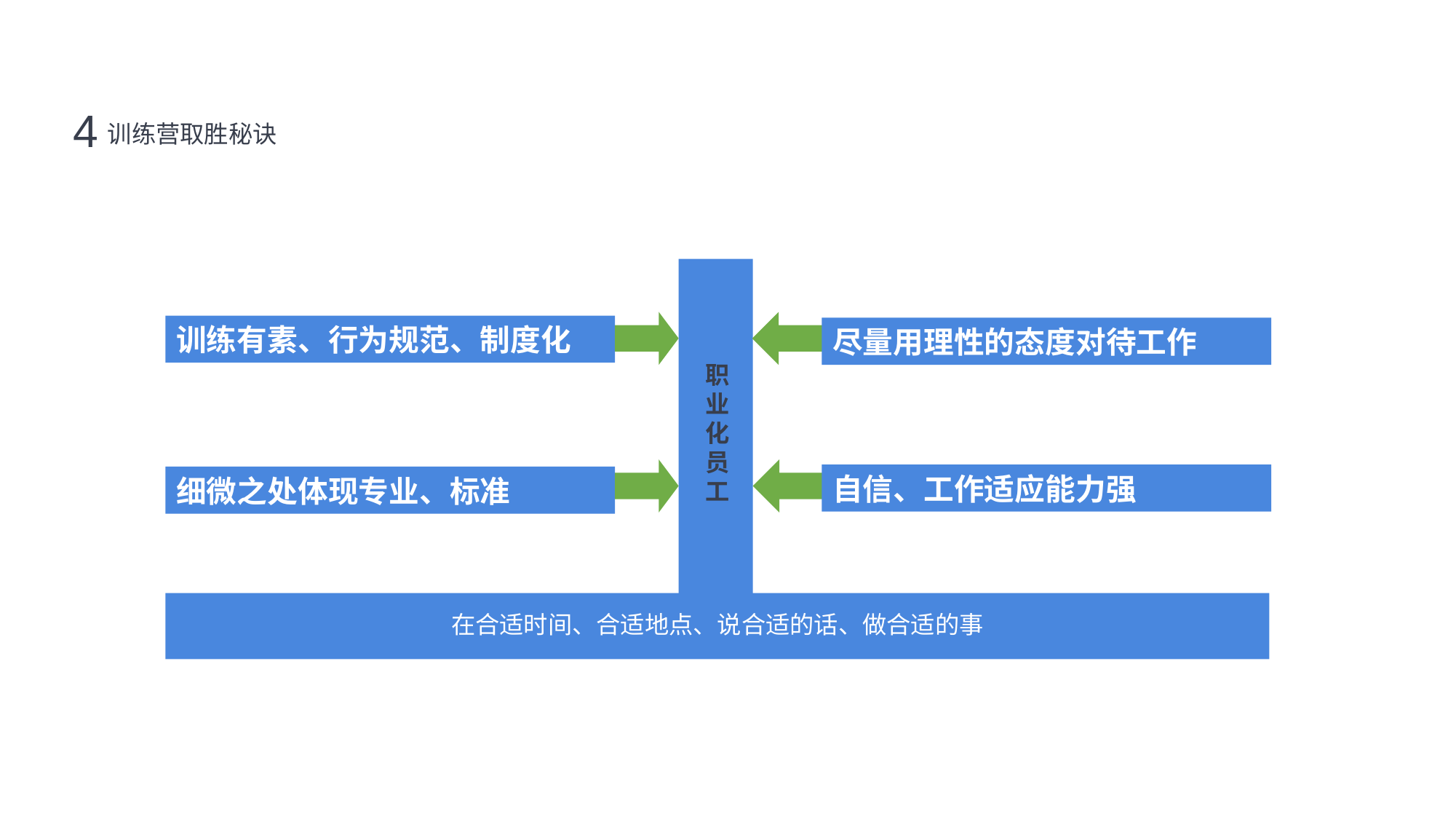

训练营取胜秘诀
4
职
业
化
员
工

训练有素、行为规范、制度化
尽量用理性的态度对待工作

自信、工作适应能力强
细微之处体现专业、标准
在合适时间、合适地点、说合适的话、做合适的事
23